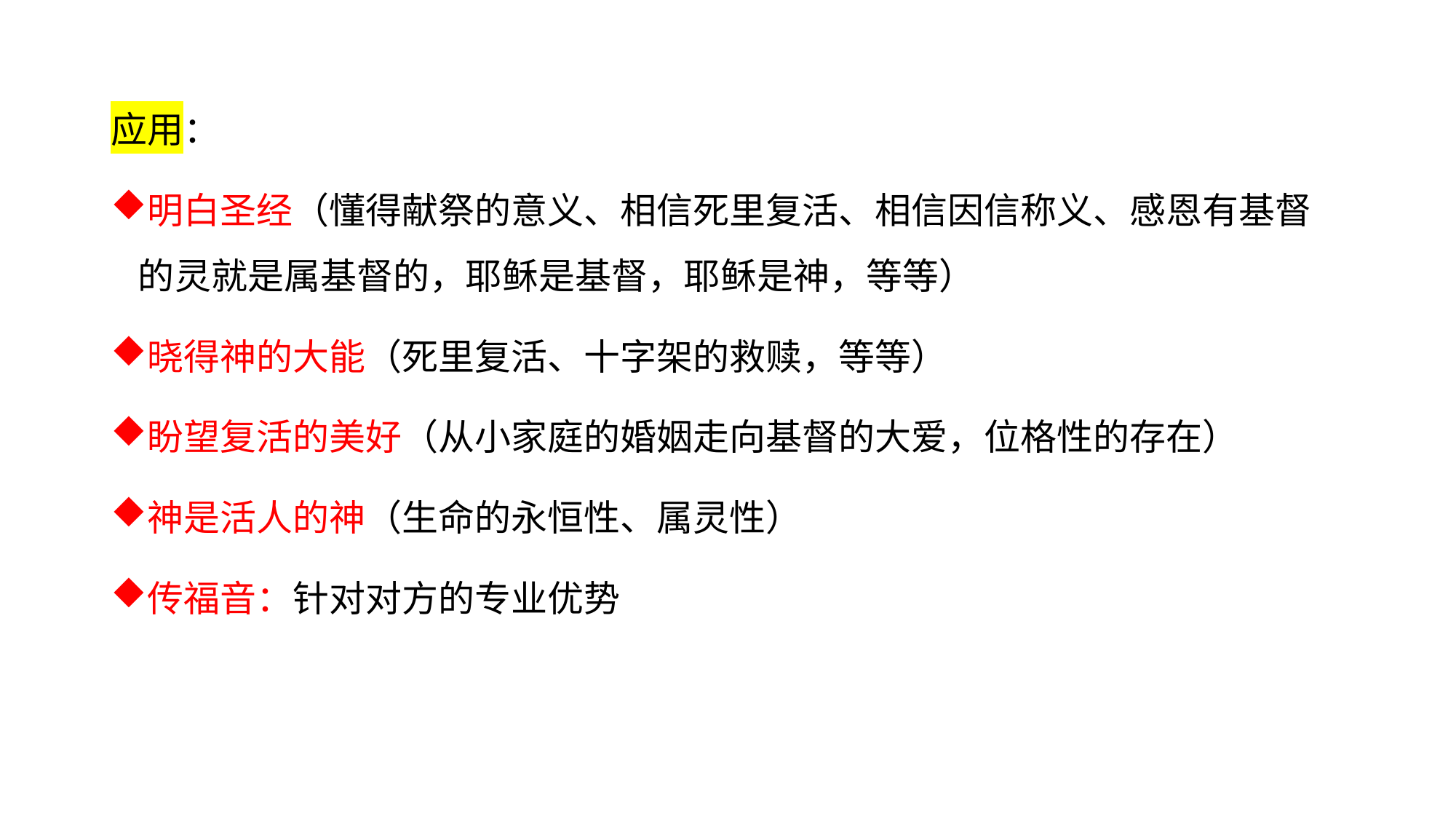

应用：
明白圣经（懂得献祭的意义、相信死里复活、相信因信称义、感恩有基督的灵就是属基督的，耶稣是基督，耶稣是神，等等）
晓得神的大能（死里复活、十字架的救赎，等等）
盼望复活的美好（从小家庭的婚姻走向基督的大爱，位格性的存在）
神是活人的神（生命的永恒性、属灵性）
传福音：针对对方的专业优势